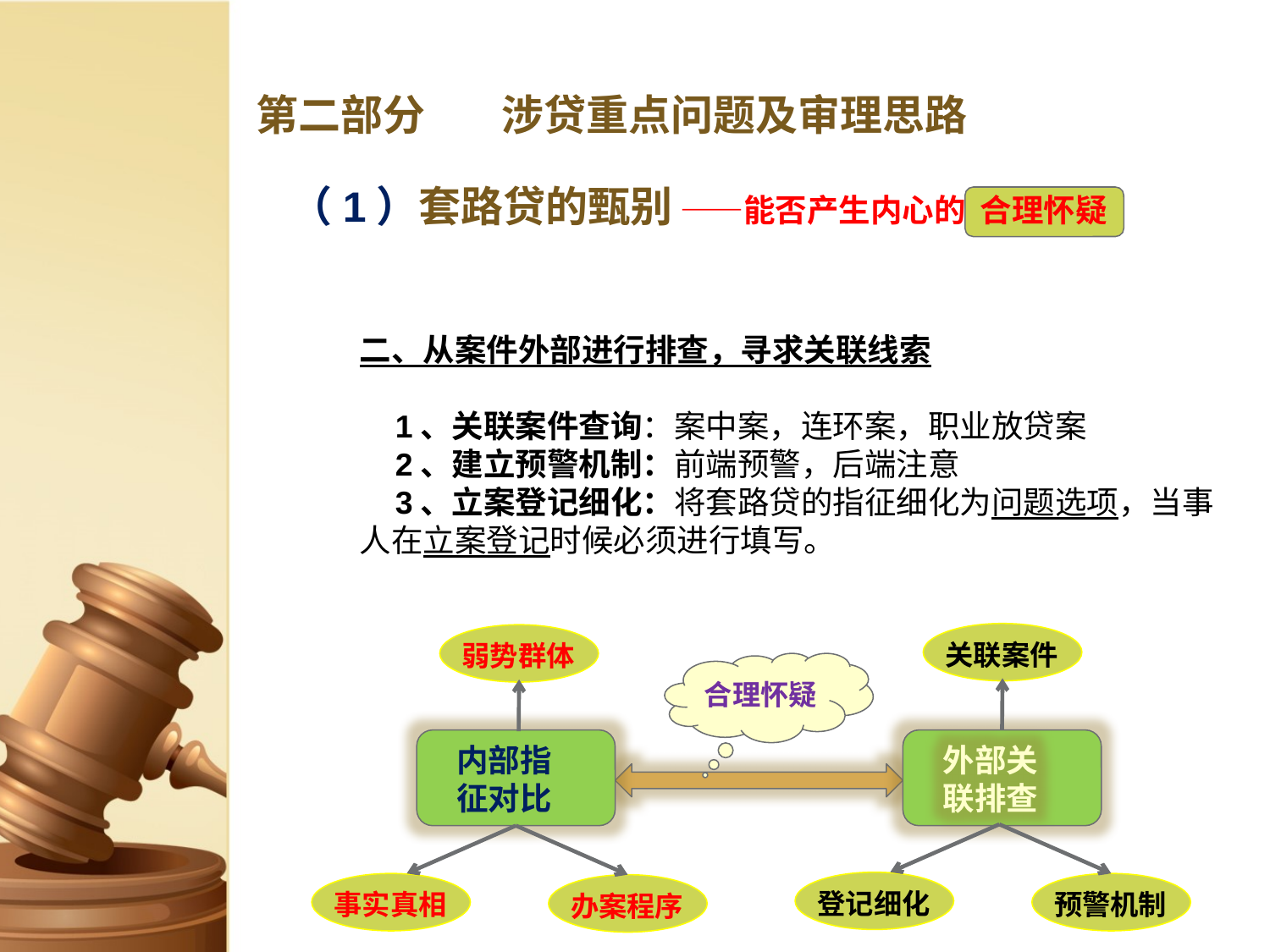

第二部分        涉贷重点问题及审理思路
（1）套路贷的甄别 ——能否产生内心的  合理怀疑

二、从案件外部进行排查，寻求关联线索

    1、关联案件查询：案中案，连环案，职业放贷案
    2、建立预警机制：前端预警，后端注意
    3、立案登记细化：将套路贷的指征细化为问题选项，当事人在立案登记时候必须进行填写。

关联案件

弱势群体

合理怀疑

内部指征对比
外部关联排查

登记细化

事实真相

预警机制

办案程序